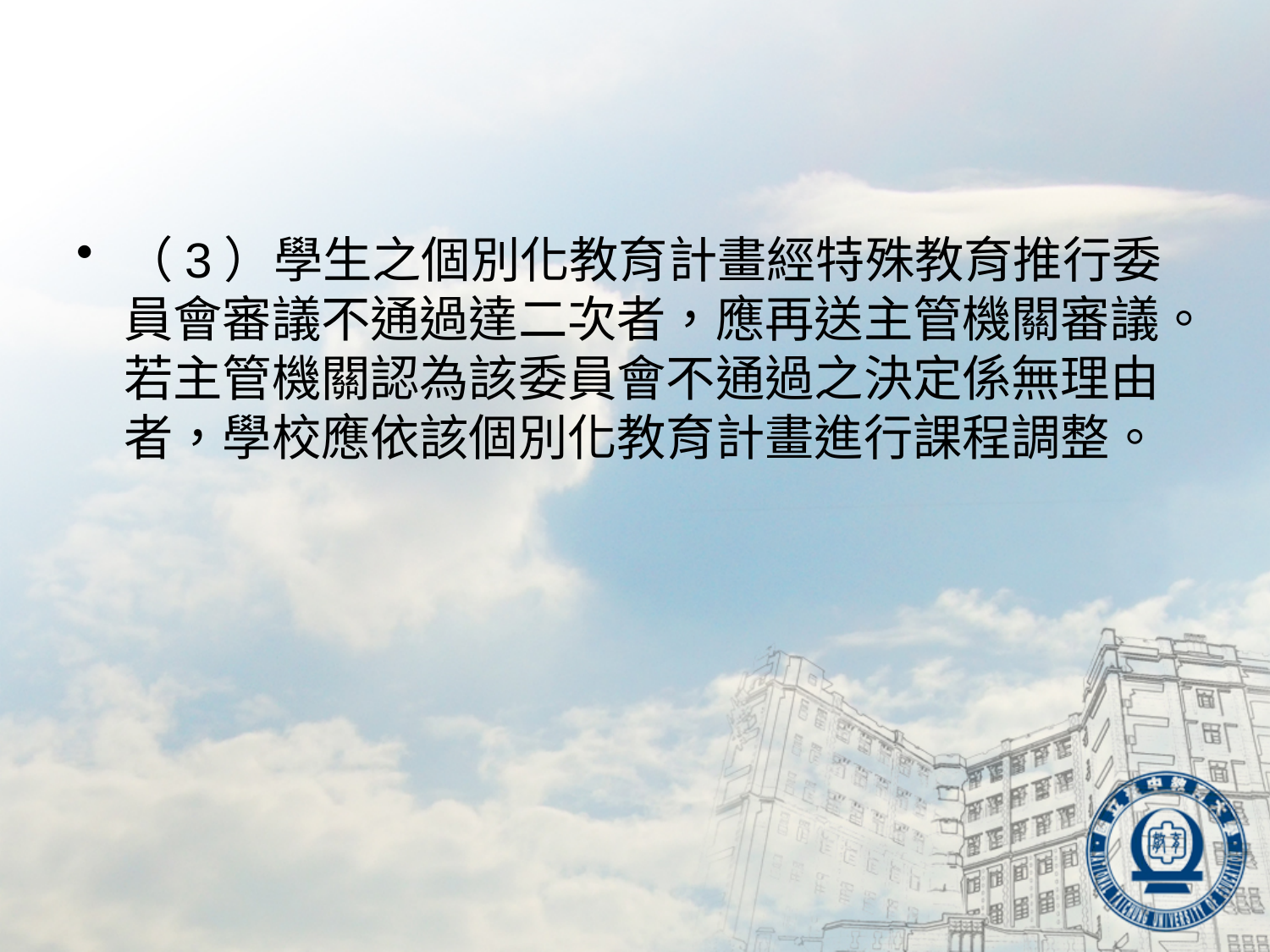

#
（3）學生之個別化教育計畫經特殊教育推行委員會審議不通過達二次者，應再送主管機關審議。若主管機關認為該委員會不通過之決定係無理由者，學校應依該個別化教育計畫進行課程調整。